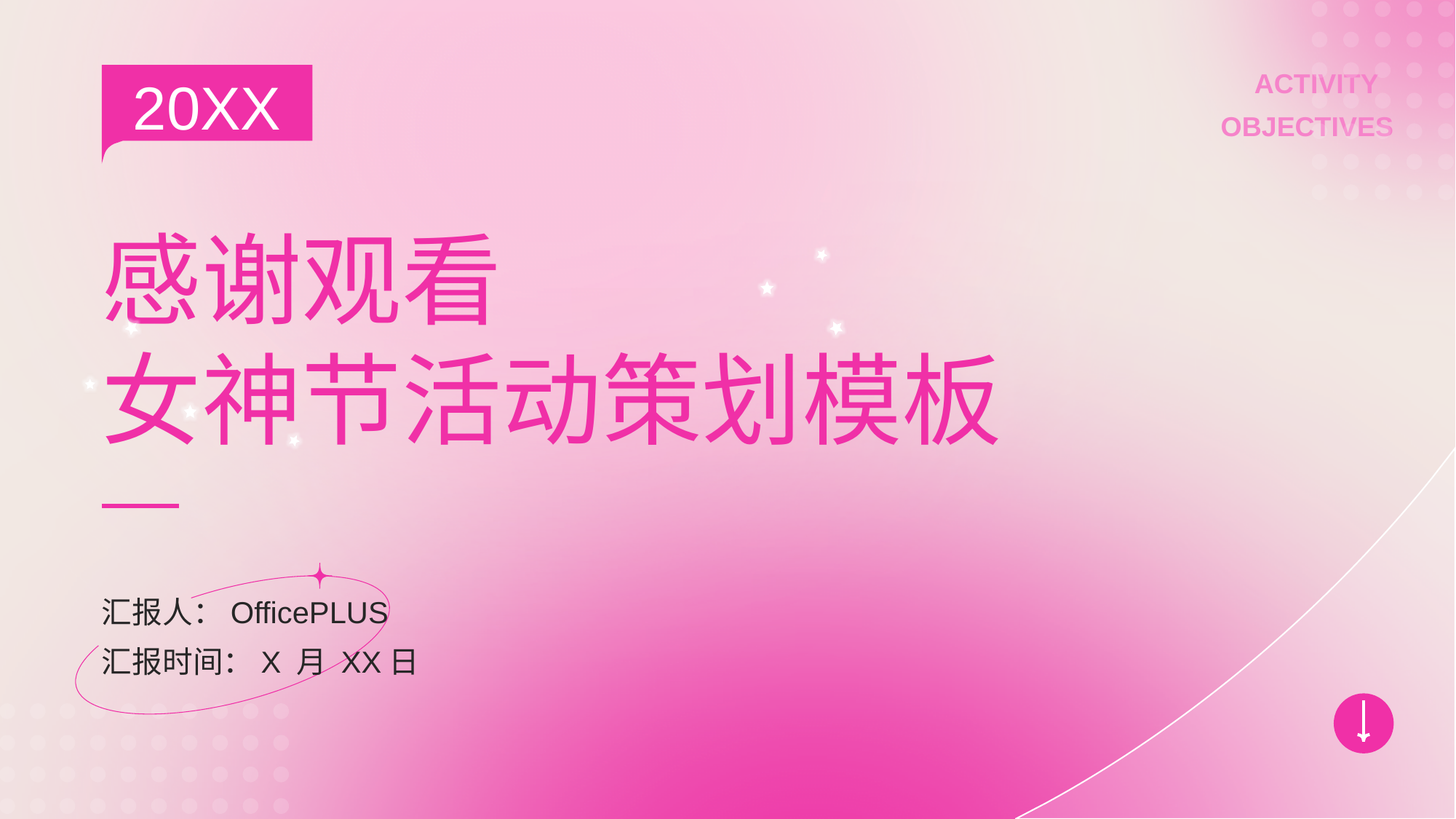

ACTIVITY
OBJECTIVES

20XX
感谢观看
女神节活动策划模板

汇报人：OfficePLUS
汇报时间：X 月 XX日